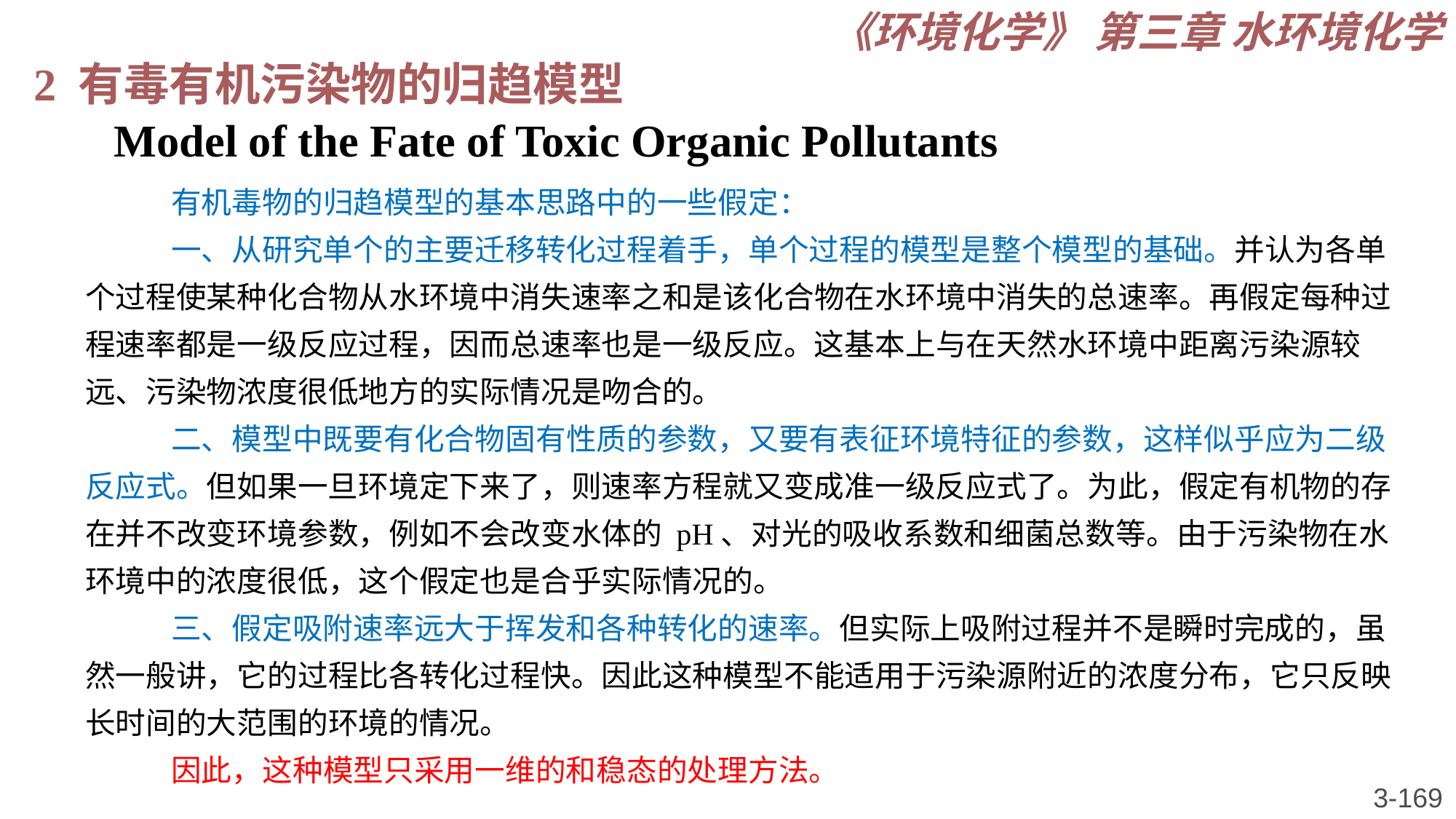

《环境化学》 第三章 水环境化学
2 有毒有机污染物的归趋模型
 Model of the Fate of Toxic Organic Pollutants
有机毒物的归趋模型的基本思路中的一些假定：
一、从研究单个的主要迁移转化过程着手，单个过程的模型是整个模型的基础。并认为各单个过程使某种化合物从水环境中消失速率之和是该化合物在水环境中消失的总速率。再假定每种过程速率都是一级反应过程，因而总速率也是一级反应。这基本上与在天然水环境中距离污染源较远、污染物浓度很低地方的实际情况是吻合的。
二、模型中既要有化合物固有性质的参数，又要有表征环境特征的参数，这样似乎应为二级反应式。但如果一旦环境定下来了，则速率方程就又变成准一级反应式了。为此，假定有机物的存在并不改变环境参数，例如不会改变水体的 pH、对光的吸收系数和细菌总数等。由于污染物在水环境中的浓度很低，这个假定也是合乎实际情况的。
三、假定吸附速率远大于挥发和各种转化的速率。但实际上吸附过程并不是瞬时完成的，虽然一般讲，它的过程比各转化过程快。因此这种模型不能适用于污染源附近的浓度分布，它只反映长时间的大范围的环境的情况。
因此，这种模型只采用一维的和稳态的处理方法。
3-169